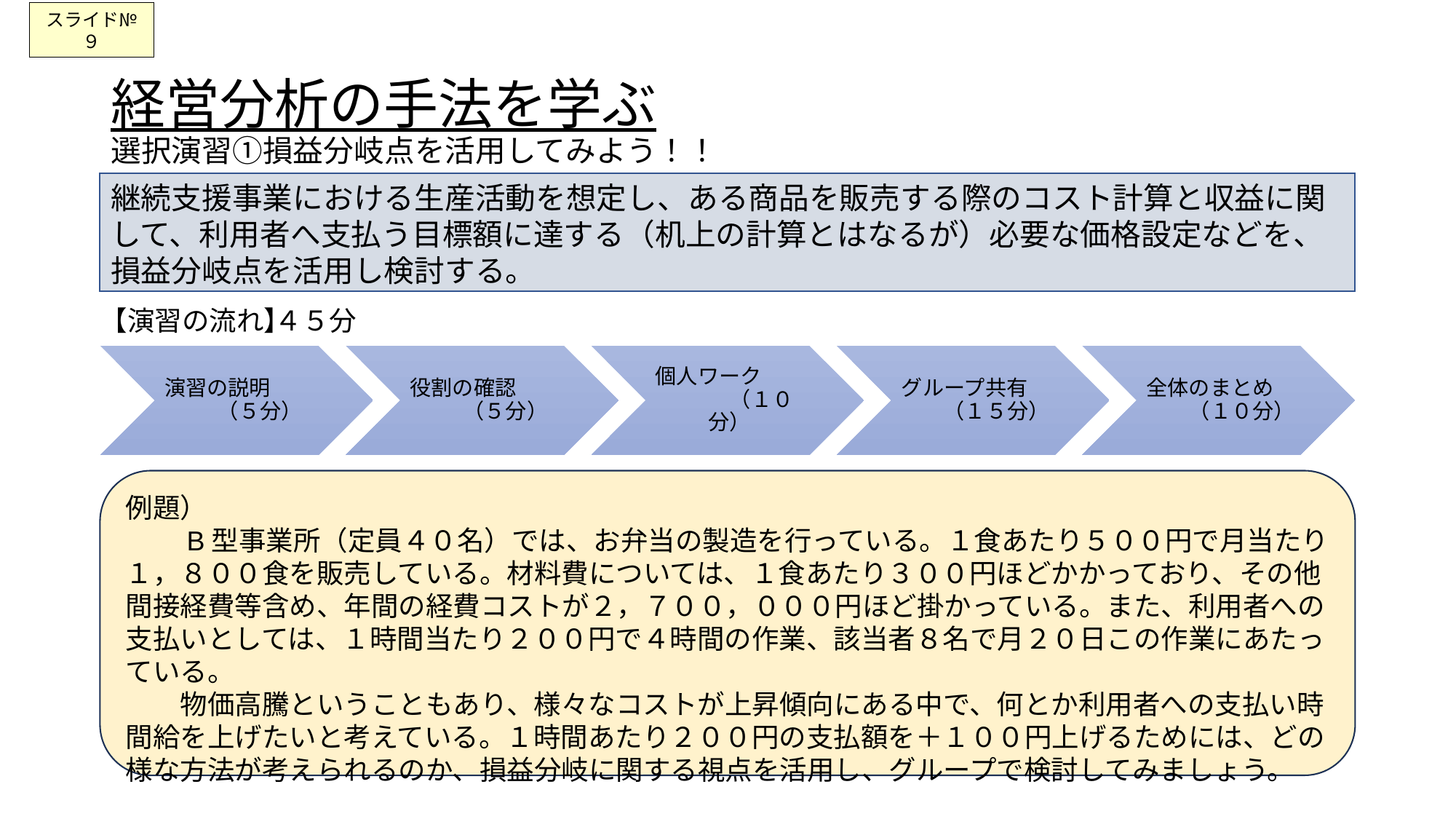

スライド№９
# 経営分析の手法を学ぶ 選択演習①損益分岐点を活用してみよう！！
継続支援事業における生産活動を想定し、ある商品を販売する際のコスト計算と収益に関して、利用者へ支払う目標額に達する（机上の計算とはなるが）必要な価格設定などを、損益分岐点を活用し検討する。
【演習の流れ】
４５分
演習の説明　　　　（５分）
役割の確認　　　　（５分）
個人ワーク　　　　　（１０分）
グループ共有　　　（１５分）
全体のまとめ　　　（１０分）
例題）
　　B型事業所（定員４０名）では、お弁当の製造を行っている。１食あたり５００円で月当たり１，８００食を販売している。材料費については、１食あたり３００円ほどかかっており、その他間接経費等含め、年間の経費コストが２，７００，０００円ほど掛かっている。また、利用者への支払いとしては、１時間当たり２００円で４時間の作業、該当者８名で月２０日この作業にあたっている。
　　物価高騰ということもあり、様々なコストが上昇傾向にある中で、何とか利用者への支払い時間給を上げたいと考えている。１時間あたり２００円の支払額を＋１００円上げるためには、どの様な方法が考えられるのか、損益分岐に関する視点を活用し、グループで検討してみましょう。